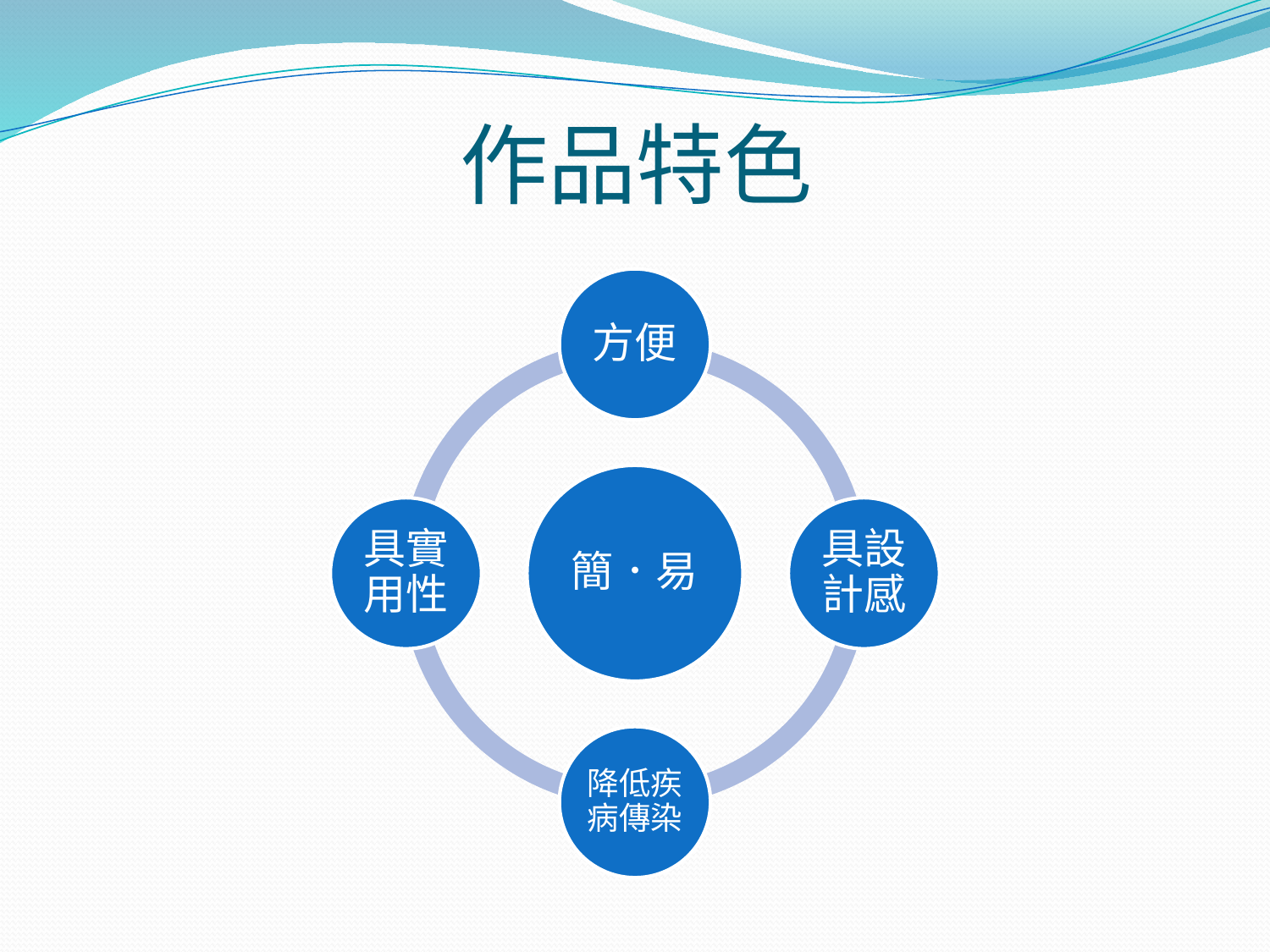

# 作品特色
簡．易
方便
具設計感
降低疾病傳染
具實用性